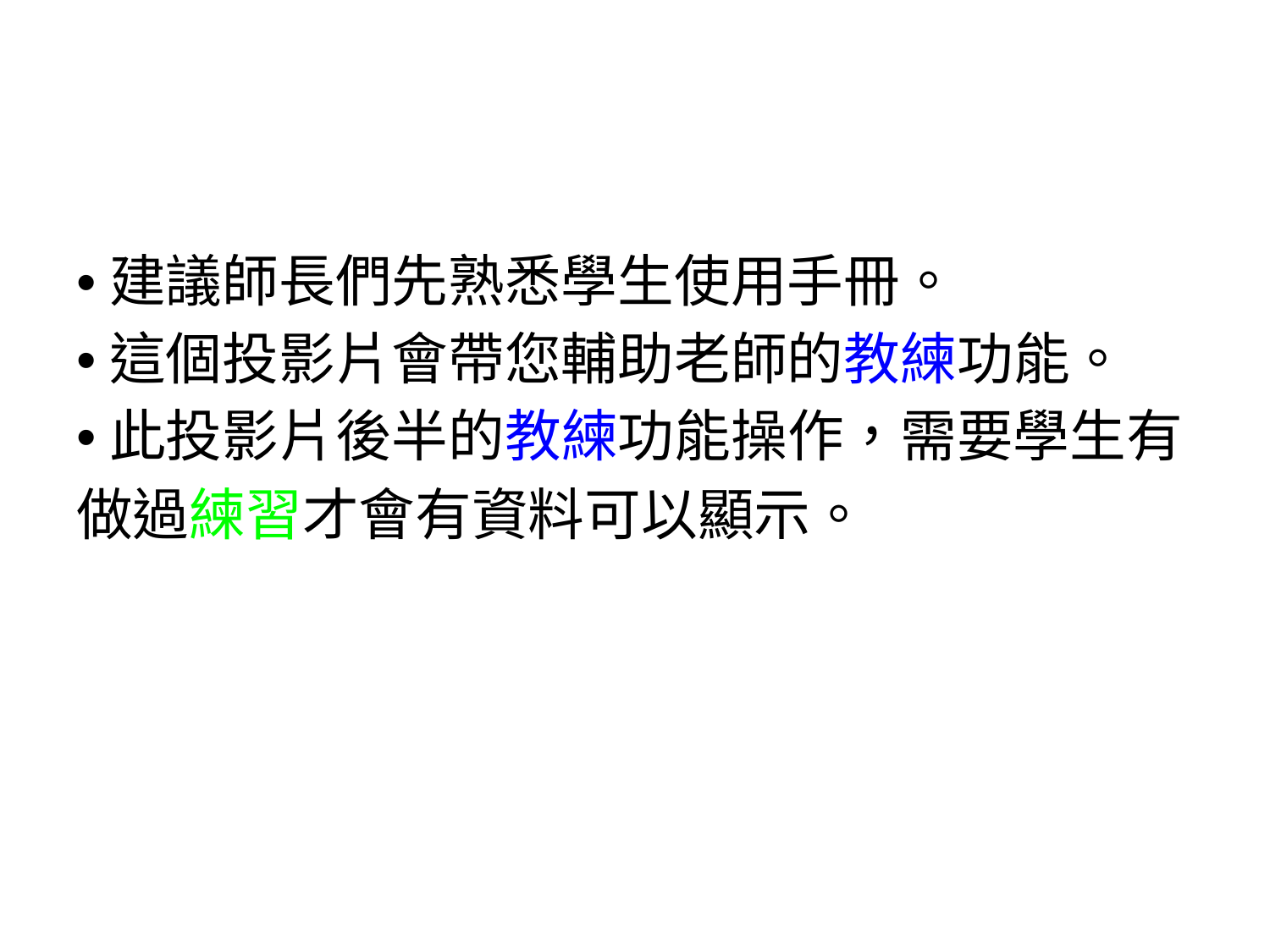

•建議師長們先熟悉學生使用手冊。
•這個投影片會帶您輔助老師的教練功能。
•此投影片後半的教練功能操作，需要學生有做過練習才會有資料可以顯示。